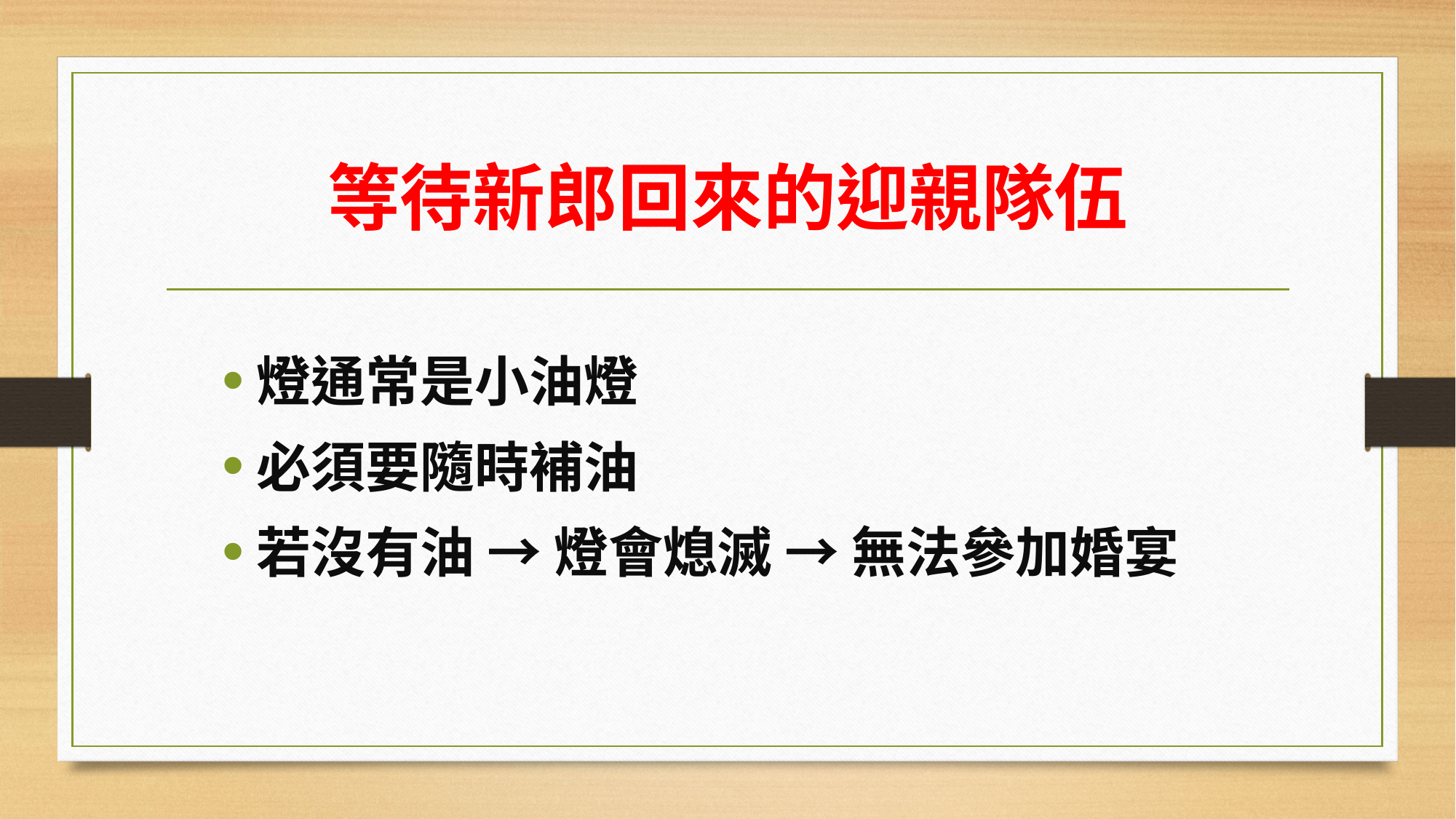

# 等待新郎回來的迎親隊伍
燈通常是小油燈
必須要隨時補油
若沒有油 → 燈會熄滅 → 無法參加婚宴